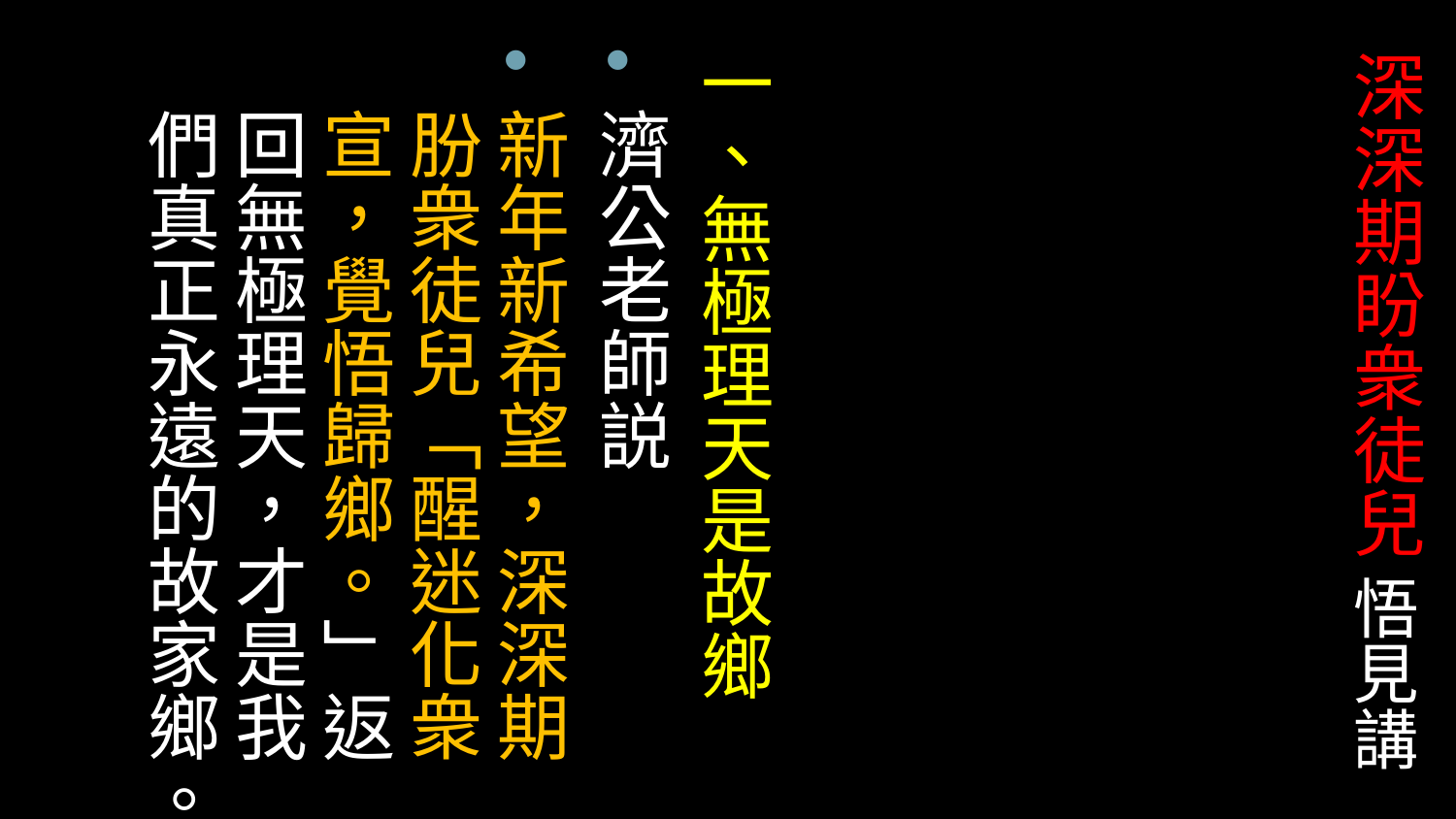

一、無極理天是故鄉
濟公老師説
新年新希望，深深期朌衆徒兒「醒迷化衆宣，覺悟歸鄉。」返回無極理天，才是我們真正永遠的故家鄉。

# 深深期盼衆徒兒 悟見講